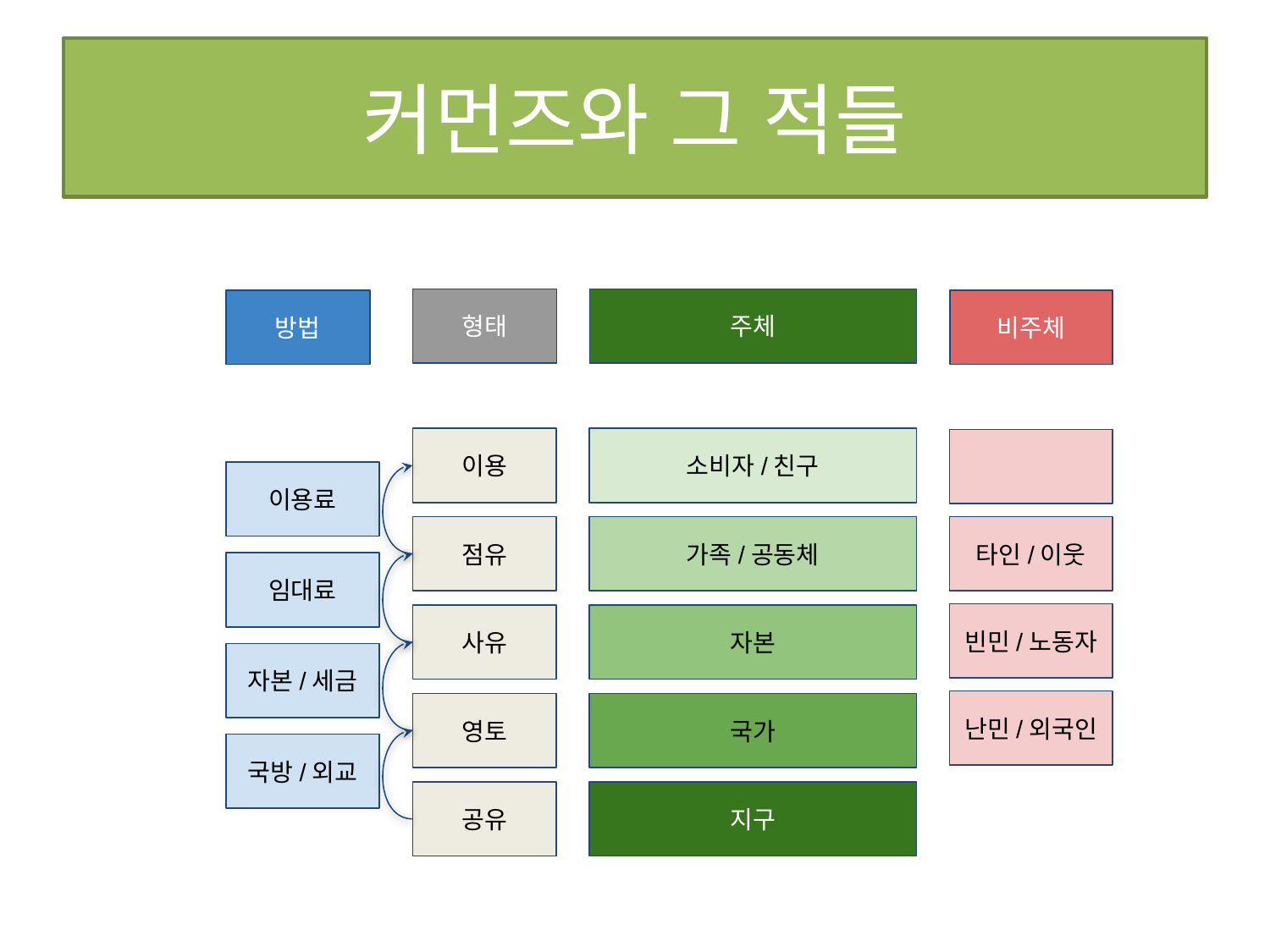

# 커먼즈와 그 적들
형태
주체
방법
비주체
이용
소비자/친구

이용료
타인/이웃
가족/공동체
점유
임대료
빈민/노동자
자본
사유
자본/세금
난민/외국인
국가
영토
국방/외교
지구
공유